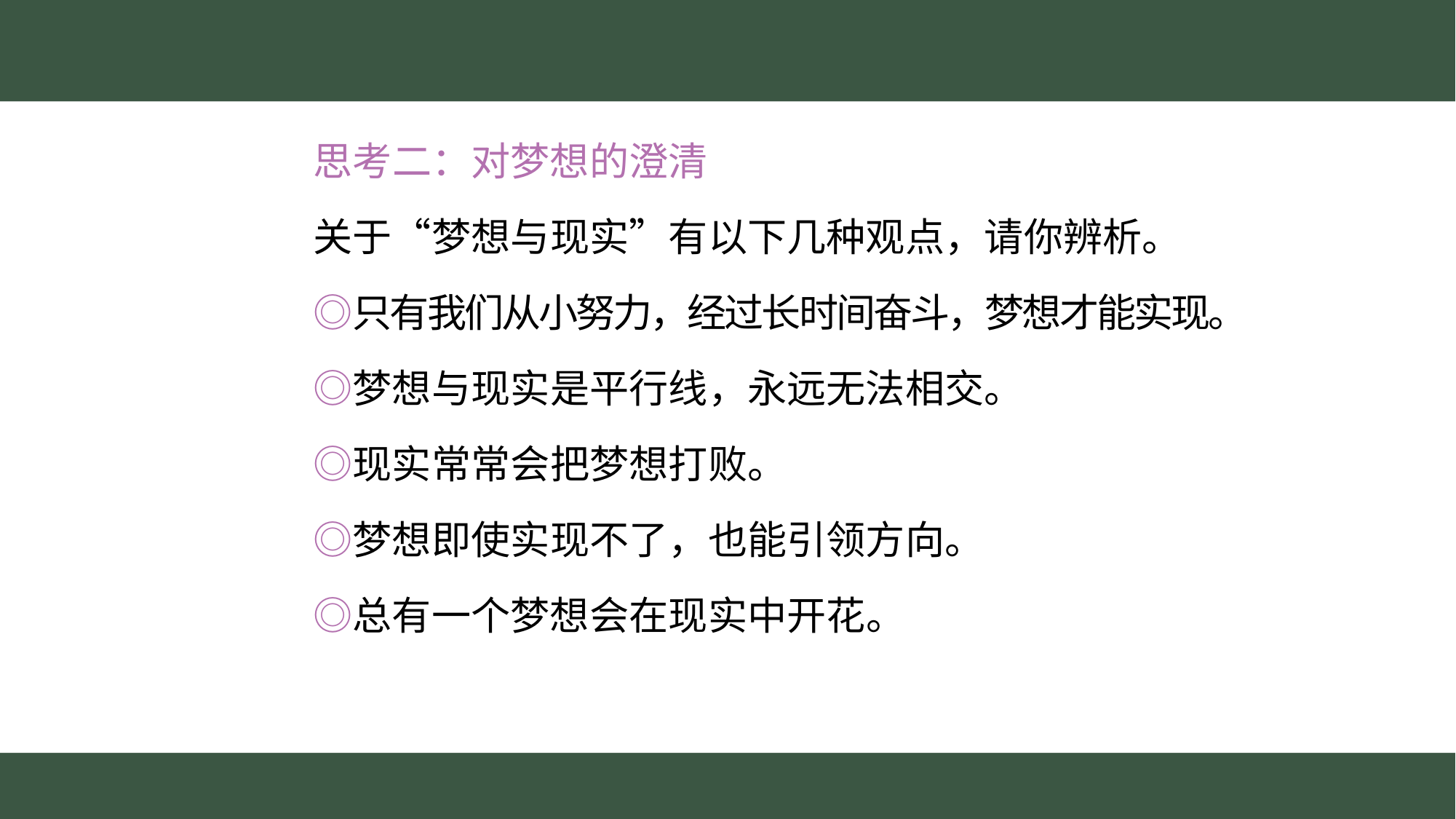

思考二：对梦想的澄清
　　关于“梦想与现实”有以下几种观点，请你辨析。
　　◎只有我们从小努力，经过长时间奋斗，梦想才能实现。
　　◎梦想与现实是平行线，永远无法相交。
　　◎现实常常会把梦想打败。
　　◎梦想即使实现不了，也能引领方向。
　　◎总有一个梦想会在现实中开花。